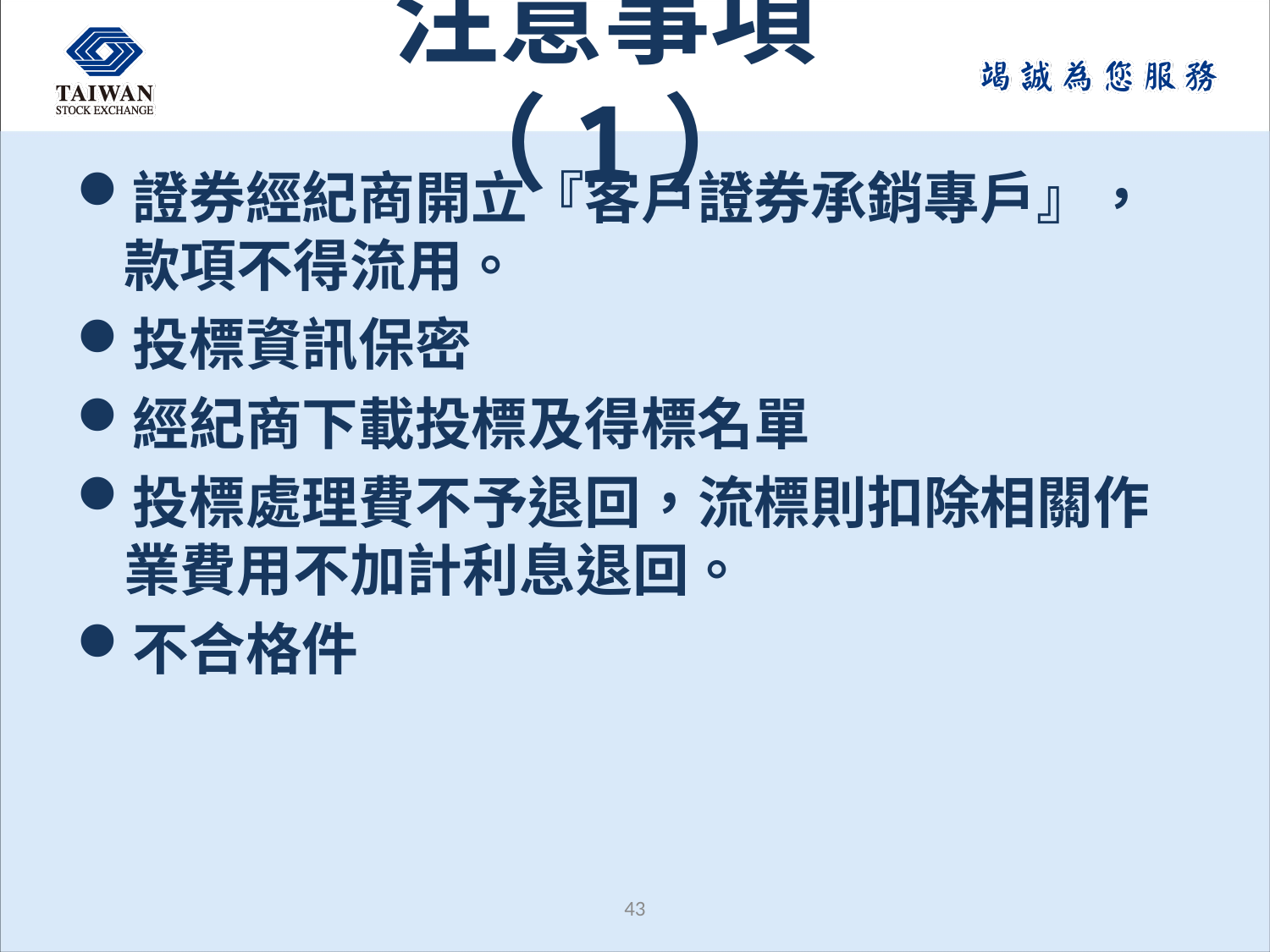

注意事項（1）
證券經紀商開立『客戶證券承銷專戶』，款項不得流用。
投標資訊保密
經紀商下載投標及得標名單
投標處理費不予退回，流標則扣除相關作業費用不加計利息退回。
不合格件

43